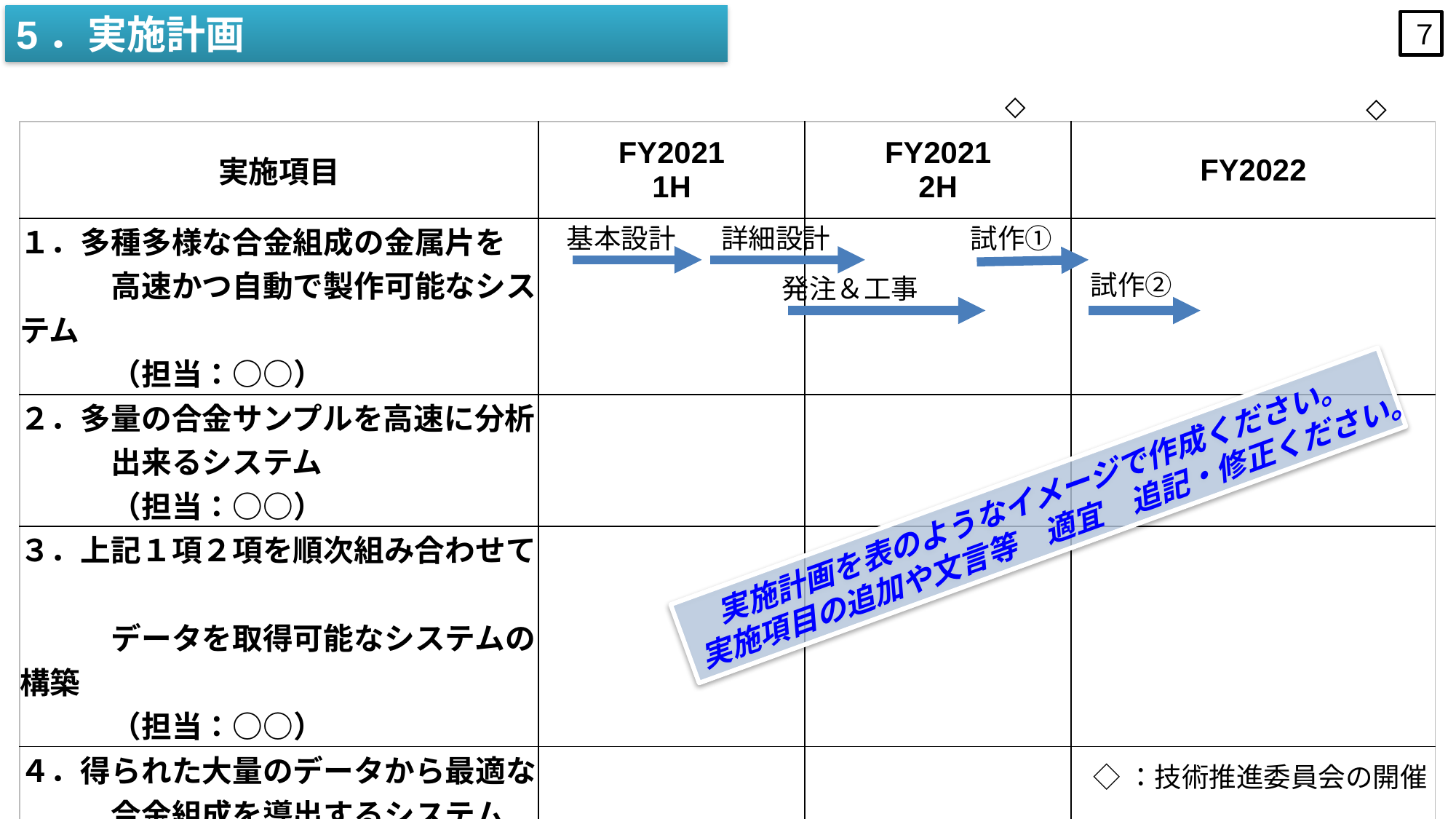

5．実施計画
７
◇
◇
| 実施項目 | FY2021 1H | FY2021 2H | FY2022 |
| --- | --- | --- | --- |
| １．多種多様な合金組成の金属片を 　　　高速かつ自動で製作可能なシステム 　　　（担当：○○） |  |  |  |
| ２．多量の合金サンプルを高速に分析 　　　出来るシステム 　　　（担当：○○） |  |  |  |
| ３．上記１項２項を順次組み合わせて　 　　　データを取得可能なシステムの構築 　　　（担当：○○） |  |  |  |
| ４．得られた大量のデータから最適な 　　　合金組成を導出するシステム　 　　　（担当：○○） |  |  |  |
| 委託事業予算 （百万円） | 〇〇 |  | 〇〇 |
試作①
基本設計
詳細設計
試作②
発注＆工事
実施計画を表のようなイメージで作成ください。
実施項目の追加や文言等　適宜　追記・修正ください。
◇：技術推進委員会の開催